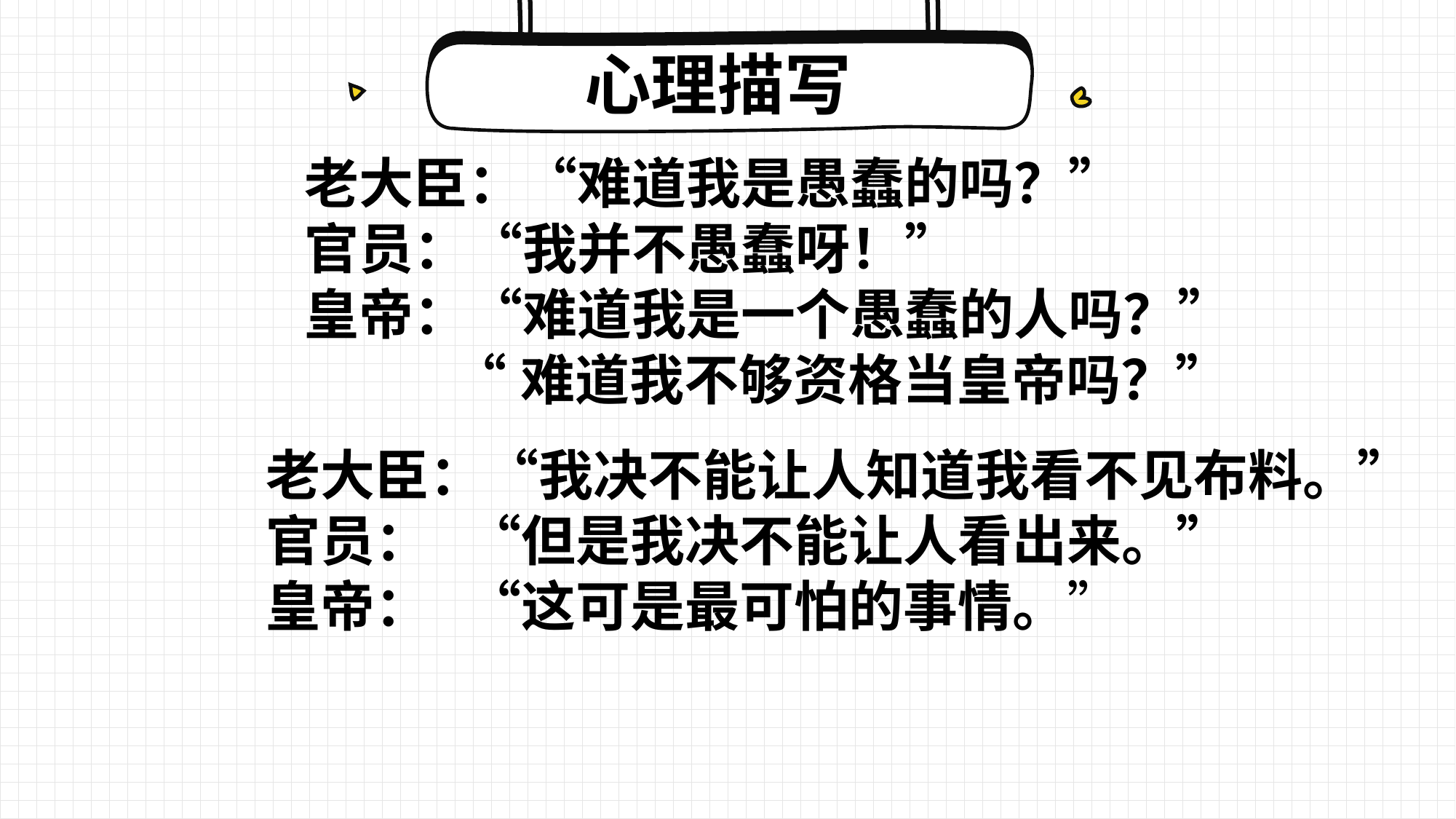

心理描写
老大臣：“难道我是愚蠢的吗？”
官员：“我并不愚蠢呀！”
皇帝：“难道我是一个愚蠢的人吗？”
            “难道我不够资格当皇帝吗？”

老大臣：“我决不能让人知道我看不见布料。”
官员：   “但是我决不能让人看出来。”
皇帝：   “这可是最可怕的事情。”